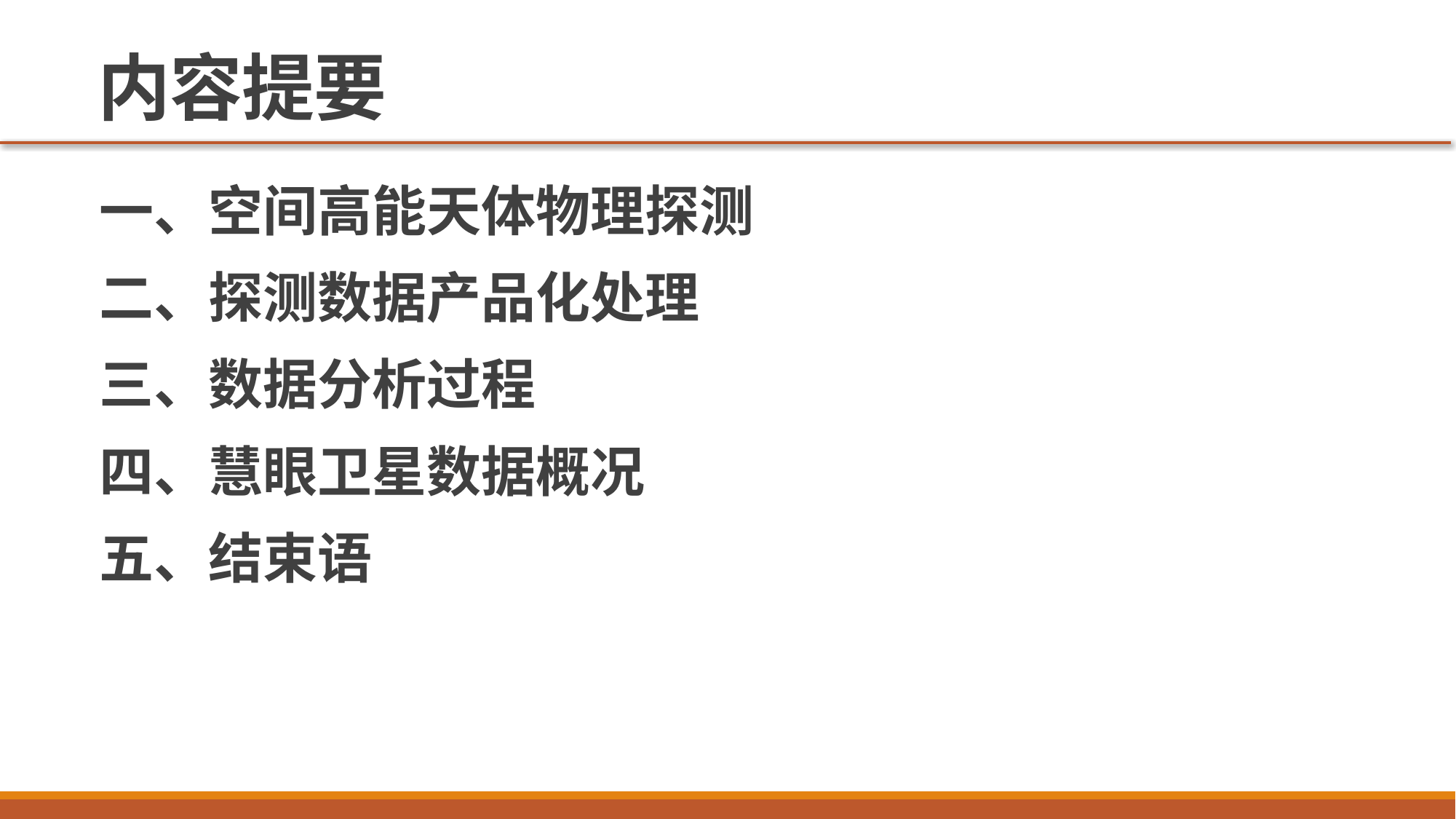

# 内容提要
一、空间高能天体物理探测
二、探测数据产品化处理
三、数据分析过程
四、慧眼卫星数据概况
五、结束语